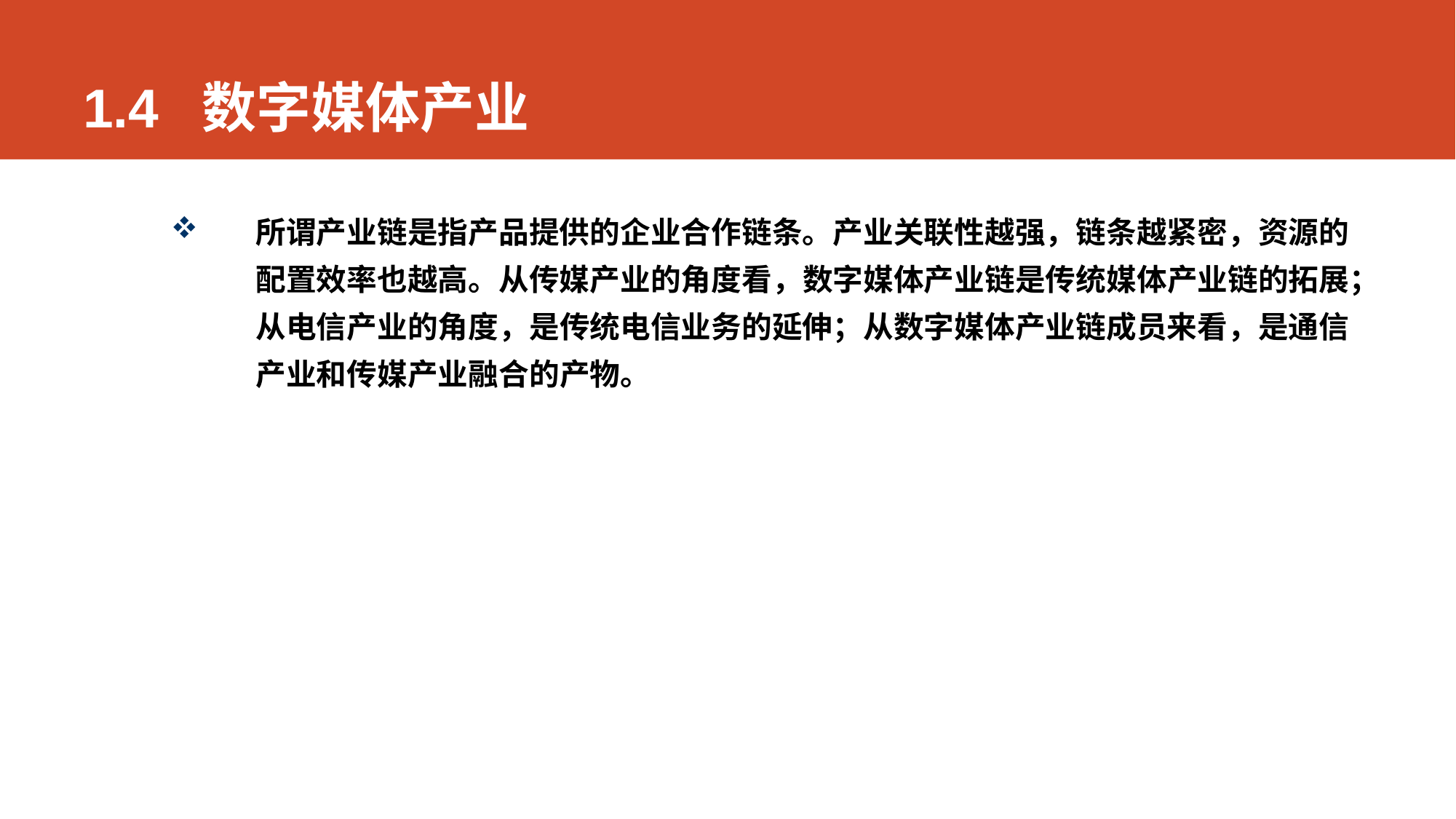

# 1.4  数字媒体产业
所谓产业链是指产品提供的企业合作链条。产业关联性越强，链条越紧密，资源的配置效率也越高。从传媒产业的角度看，数字媒体产业链是传统媒体产业链的拓展；从电信产业的角度，是传统电信业务的延伸；从数字媒体产业链成员来看，是通信产业和传媒产业融合的产物。